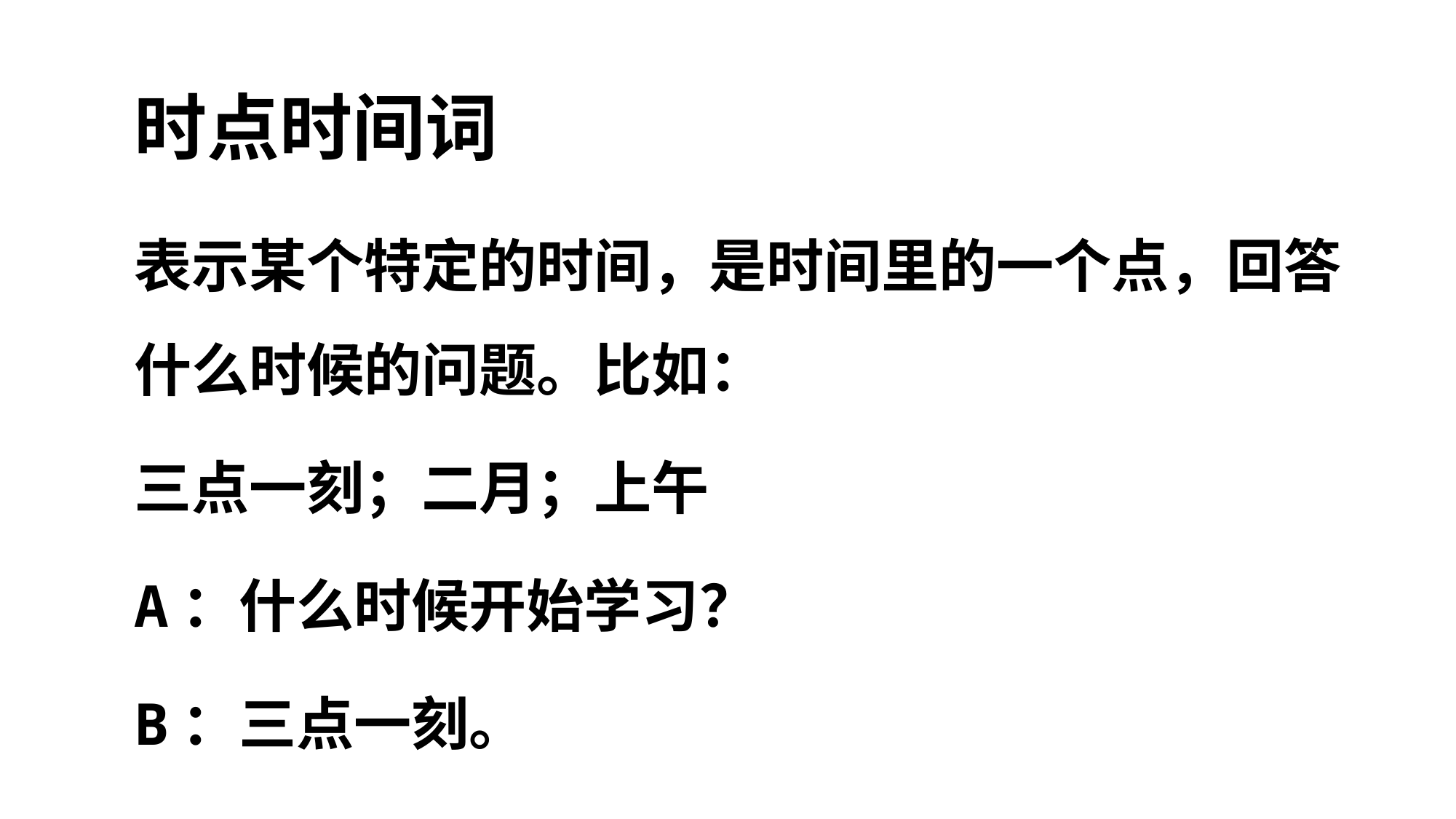

# 时点时间词
表示某个特定的时间，是时间里的一个点，回答什么时候的问题。比如：
三点一刻；二月；上午
A：什么时候开始学习？
B：三点一刻。